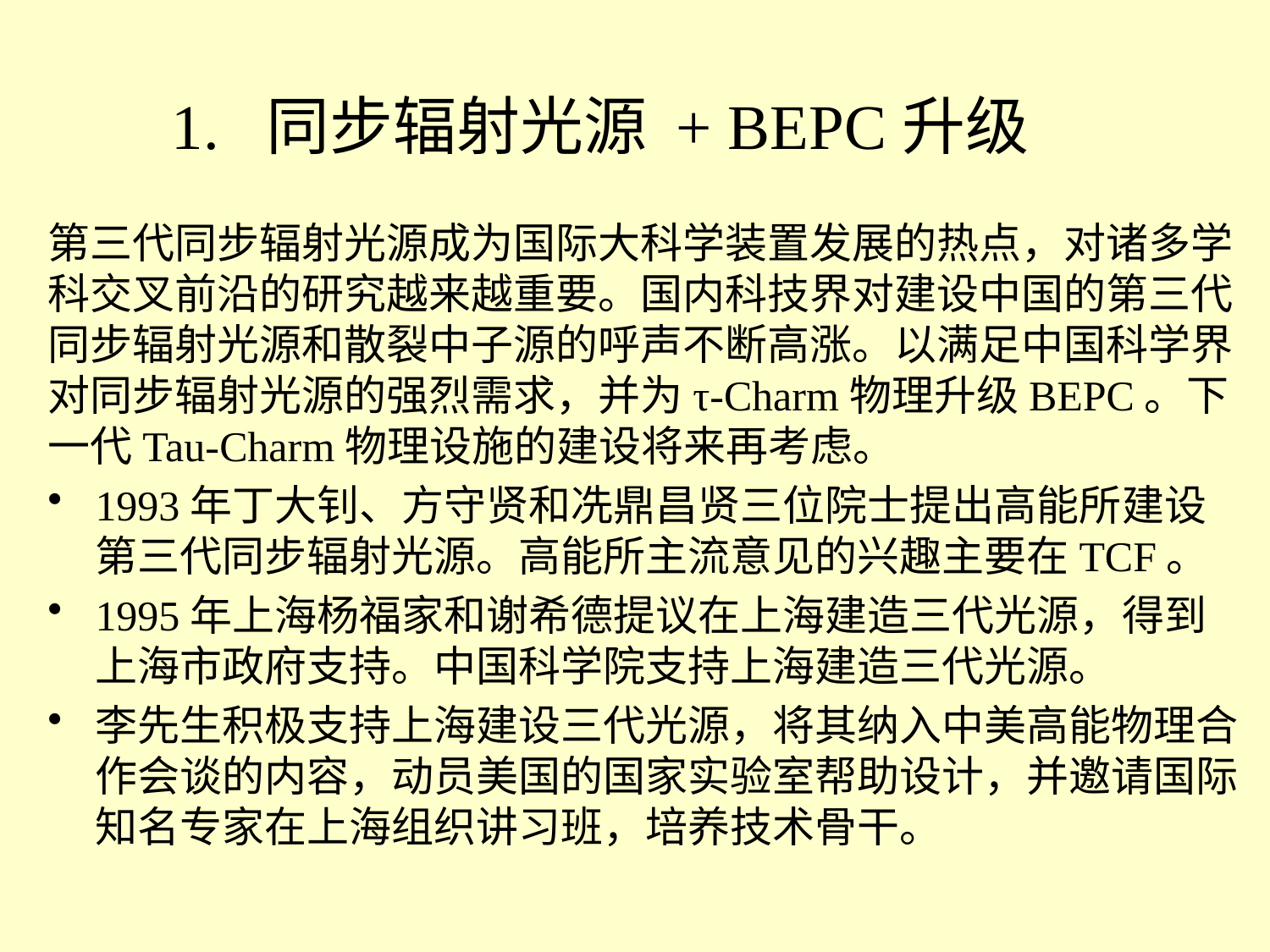

# 1.  同步辐射光源 + BEPC升级
第三代同步辐射光源成为国际大科学装置发展的热点，对诸多学科交叉前沿的研究越来越重要。国内科技界对建设中国的第三代同步辐射光源和散裂中子源的呼声不断高涨。以满足中国科学界对同步辐射光源的强烈需求，并为τ-Charm物理升级BEPC。下一代Tau-Charm物理设施的建设将来再考虑。
1993年丁大钊、方守贤和冼鼎昌贤三位院士提出高能所建设第三代同步辐射光源。高能所主流意见的兴趣主要在TCF。
1995年上海杨福家和谢希德提议在上海建造三代光源，得到上海市政府支持。中国科学院支持上海建造三代光源。
李先生积极支持上海建设三代光源，将其纳入中美高能物理合作会谈的内容，动员美国的国家实验室帮助设计，并邀请国际知名专家在上海组织讲习班，培养技术骨干。